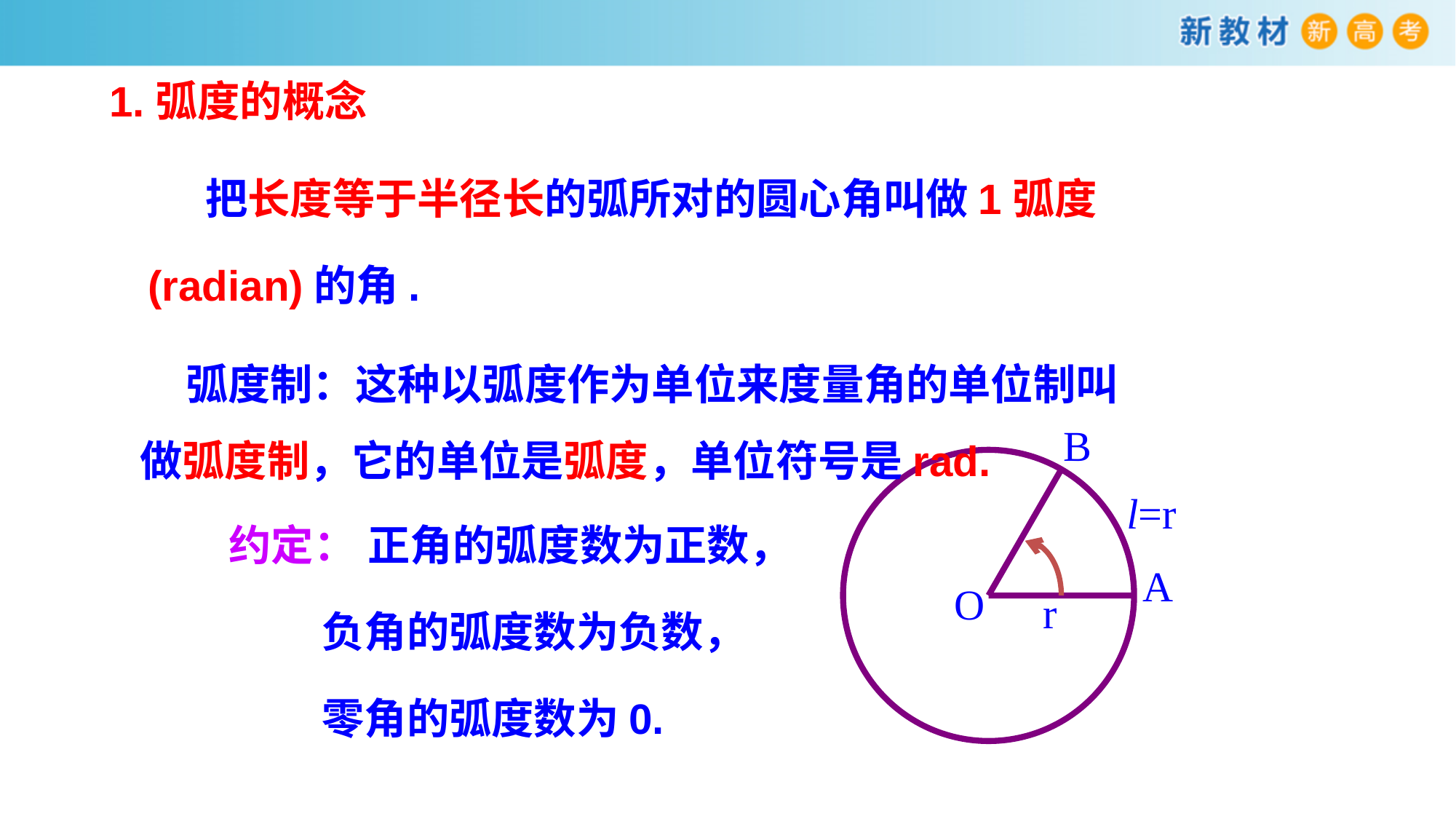

1.弧度的概念
    把长度等于半径长的弧所对的圆心角叫做1弧度(radian)的角.
   弧度制：这种以弧度作为单位来度量角的单位制叫做弧度制，它的单位是弧度，单位符号是rad.
B

l=r
A
O
r
约定： 正角的弧度数为正数，
       负角的弧度数为负数，
       零角的弧度数为0.